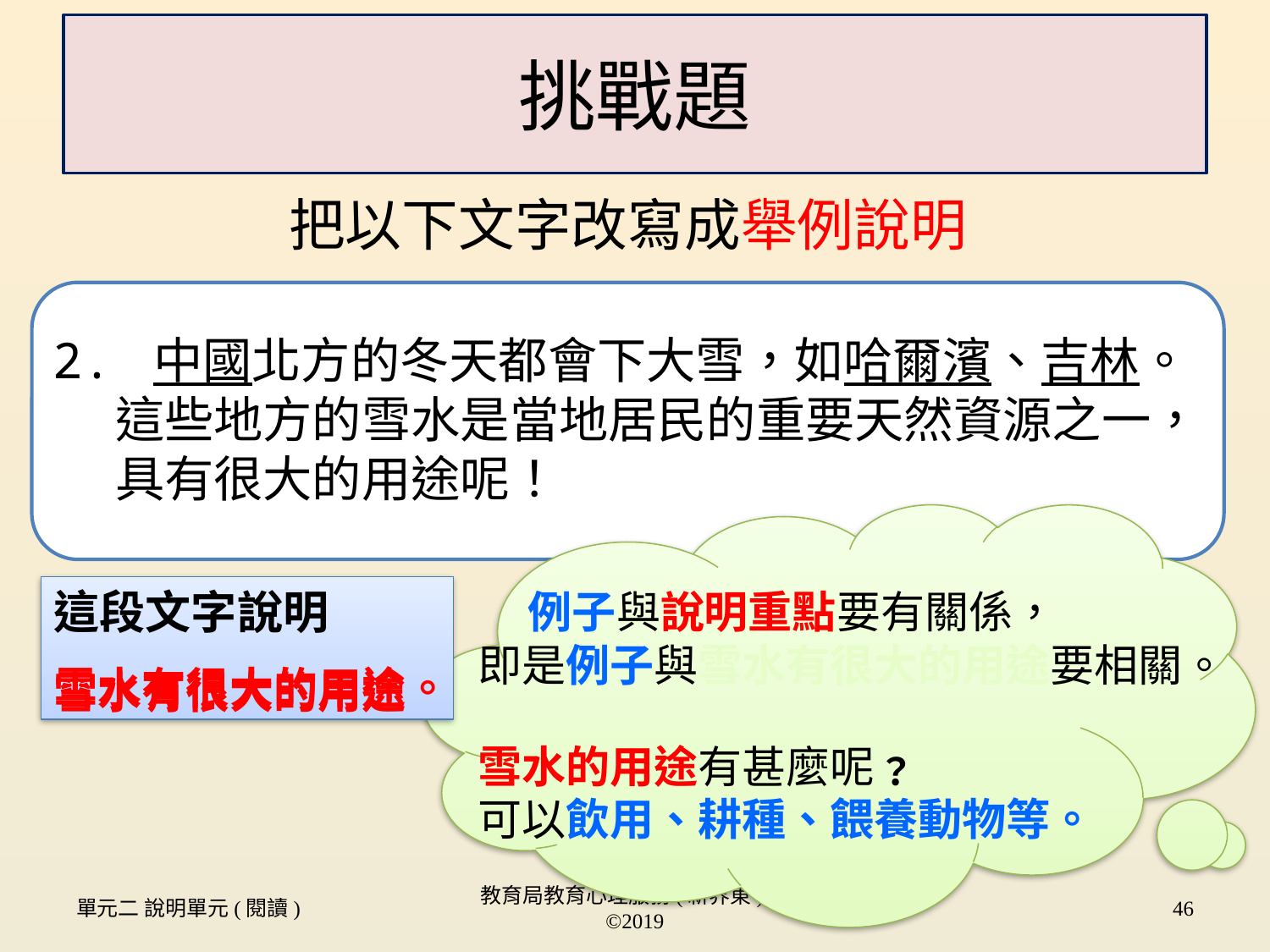

# 挑戰題
把以下文字改寫成舉例說明

2. 中國北方的冬天都會下大雪，如哈爾濱、吉林。這些地方的雪水是當地居民的重要天然資源之一，具有很大的用途呢！

這段文字說明
雪水有很大的用途。
    例子與說明重點要有關係，
即是例子與雪水有很大的用途要相關。
雪水有很大的用途
雪水的用途有甚麼呢﹖
可以飲用、耕種、餵養動物等。
單元二 說明單元(閱讀)
教育局教育心理服務(新界東)組 ©2019
46